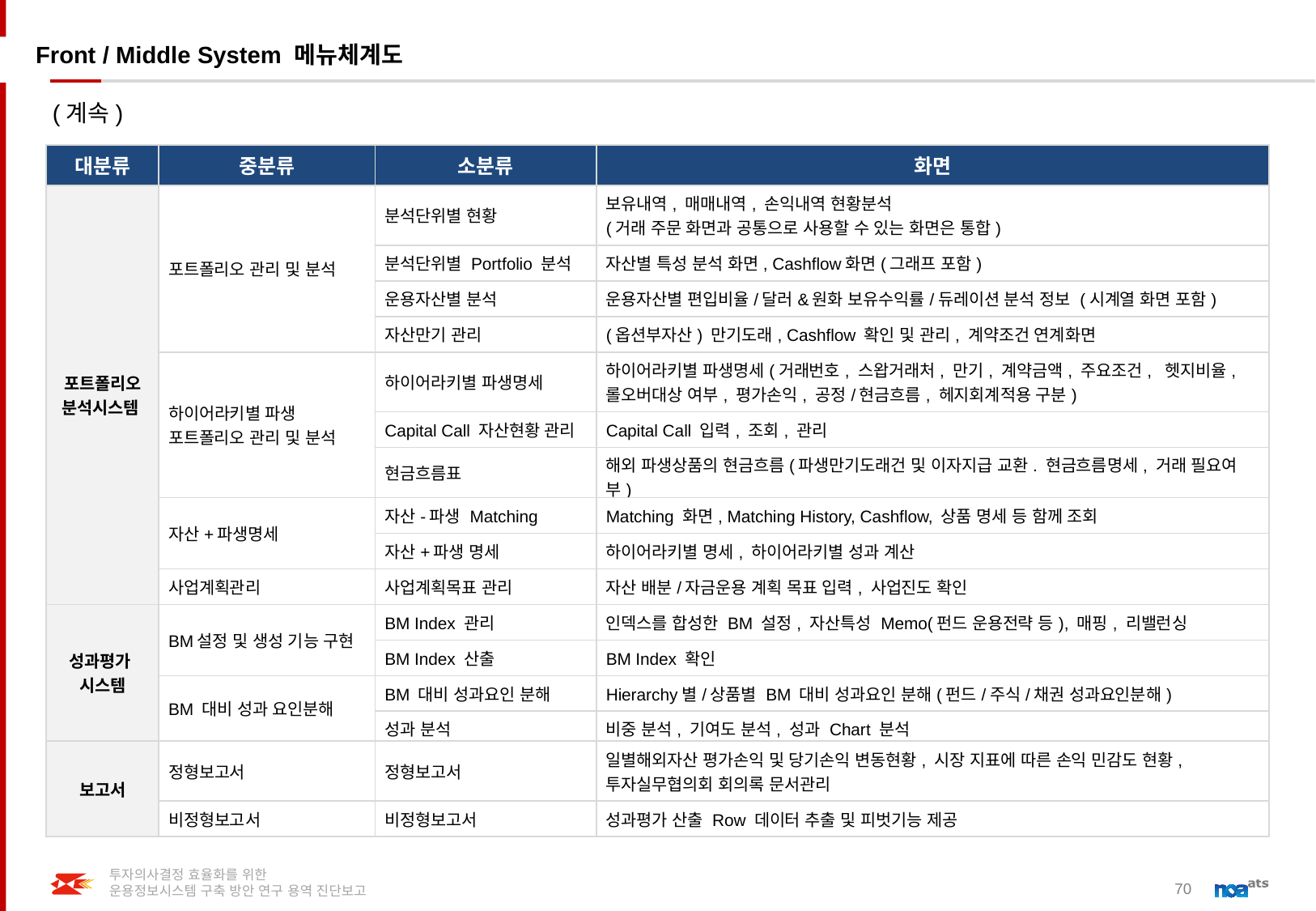

Front / Middle System 메뉴체계도
(계속)
| 대분류 | 중분류 | 소분류 | 화면 |
| --- | --- | --- | --- |
| 포트폴리오 분석시스템 | 포트폴리오 관리 및 분석 | 분석단위별 현황 | 보유내역, 매매내역, 손익내역 현황분석 (거래 주문 화면과 공통으로 사용할 수 있는 화면은 통합) |
|  |  | 분석단위별 Portfolio 분석 | 자산별 특성 분석 화면, Cashflow화면(그래프 포함) |
|  |  | 운용자산별 분석 | 운용자산별 편입비율/달러&원화 보유수익률/듀레이션 분석 정보 (시계열 화면 포함) |
|  |  | 자산만기 관리 | (옵션부자산) 만기도래, Cashflow 확인 및 관리, 계약조건 연계화면 |
|  | 하이어라키별 파생 포트폴리오 관리 및 분석 | 하이어라키별 파생명세 | 하이어라키별 파생명세(거래번호, 스왑거래처, 만기, 계약금액, 주요조건, 헷지비율, 롤오버대상 여부, 평가손익, 공정/현금흐름, 헤지회계적용 구분) |
|  |  | Capital Call 자산현황 관리 | Capital Call 입력, 조회, 관리 |
|  |  | 현금흐름표 | 해외 파생상품의 현금흐름(파생만기도래건 및 이자지급 교환. 현금흐름명세, 거래 필요여부) |
|  | 자산+파생명세 | 자산-파생 Matching | Matching 화면, Matching History, Cashflow, 상품 명세 등 함께 조회 |
|  |  | 자산+파생 명세 | 하이어라키별 명세, 하이어라키별 성과 계산 |
|  | 사업계획관리 | 사업계획목표 관리 | 자산 배분/자금운용 계획 목표 입력, 사업진도 확인 |
| 성과평가 시스템 | BM설정 및 생성 기능 구현 | BM Index 관리 | 인덱스를 합성한 BM 설정, 자산특성 Memo(펀드 운용전략 등), 매핑, 리밸런싱 |
|  |  | BM Index 산출 | BM Index 확인 |
|  | BM 대비 성과 요인분해 | BM 대비 성과요인 분해 | Hierarchy별/상품별 BM 대비 성과요인 분해(펀드/주식/채권 성과요인분해) |
|  |  | 성과 분석 | 비중 분석, 기여도 분석, 성과 Chart 분석 |
| 보고서 | 정형보고서 | 정형보고서 | 일별해외자산 평가손익 및 당기손익 변동현황, 시장 지표에 따른 손익 민감도 현황, 투자실무협의회 회의록 문서관리 |
|  | 비정형보고서 | 비정형보고서 | 성과평가 산출 Row 데이터 추출 및 피벗기능 제공 |